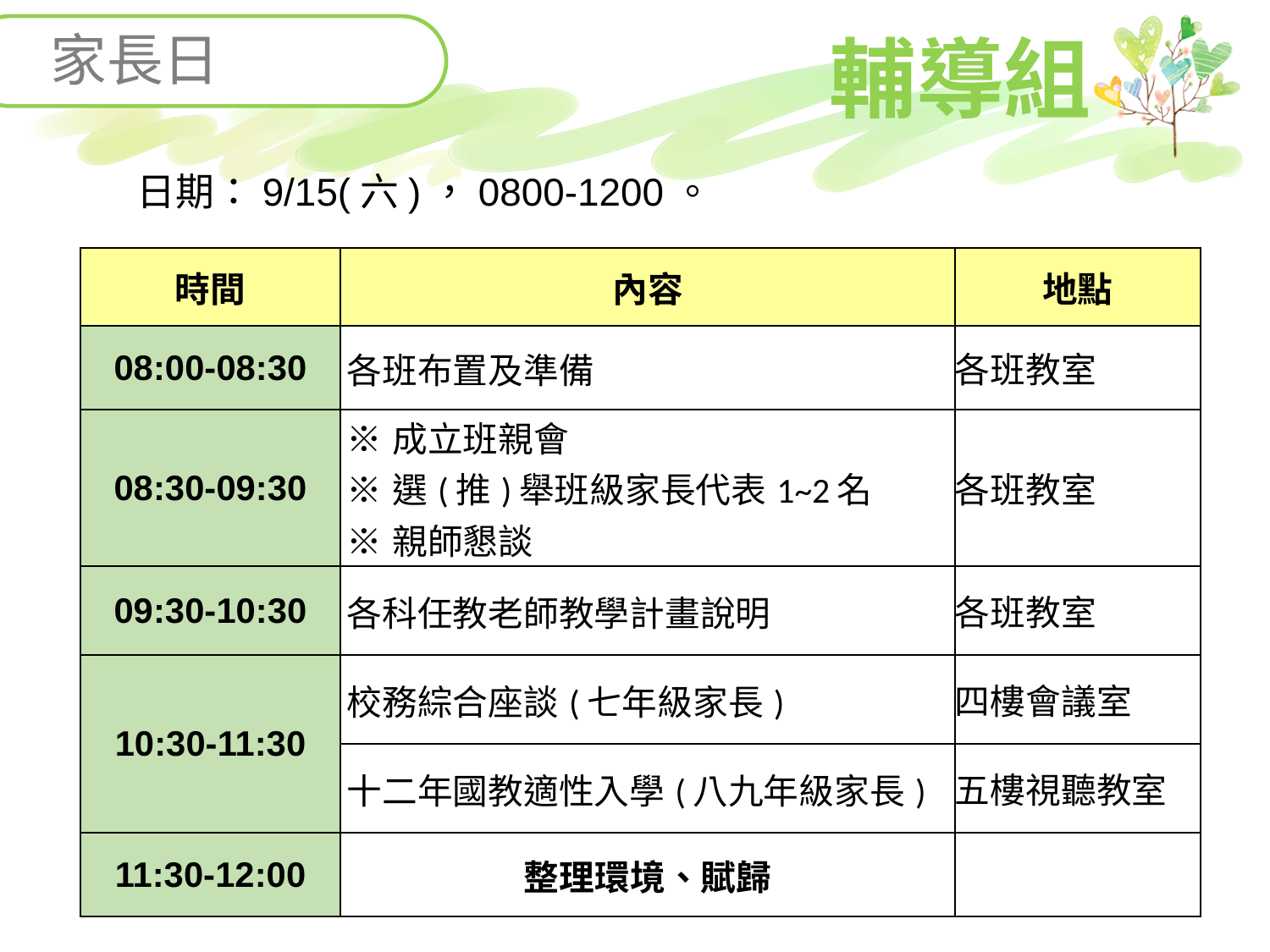

輔導組

家長日
日期：9/15(六)，0800-1200。
| 時間 | 內容 | 地點 |
| --- | --- | --- |
| 08:00-08:30 | 各班布置及準備 | 各班教室 |
| 08:30-09:30 | ※成立班親會 ※選(推)舉班級家長代表1~2名 ※親師懇談 | 各班教室 |
| 09:30-10:30 | 各科任教老師教學計畫說明 | 各班教室 |
| 10:30-11:30 | 校務綜合座談(七年級家長) | 四樓會議室 |
|  | 十二年國教適性入學(八九年級家長) | 五樓視聽教室 |
| 11:30-12:00 | 整理環境、賦歸 |  |